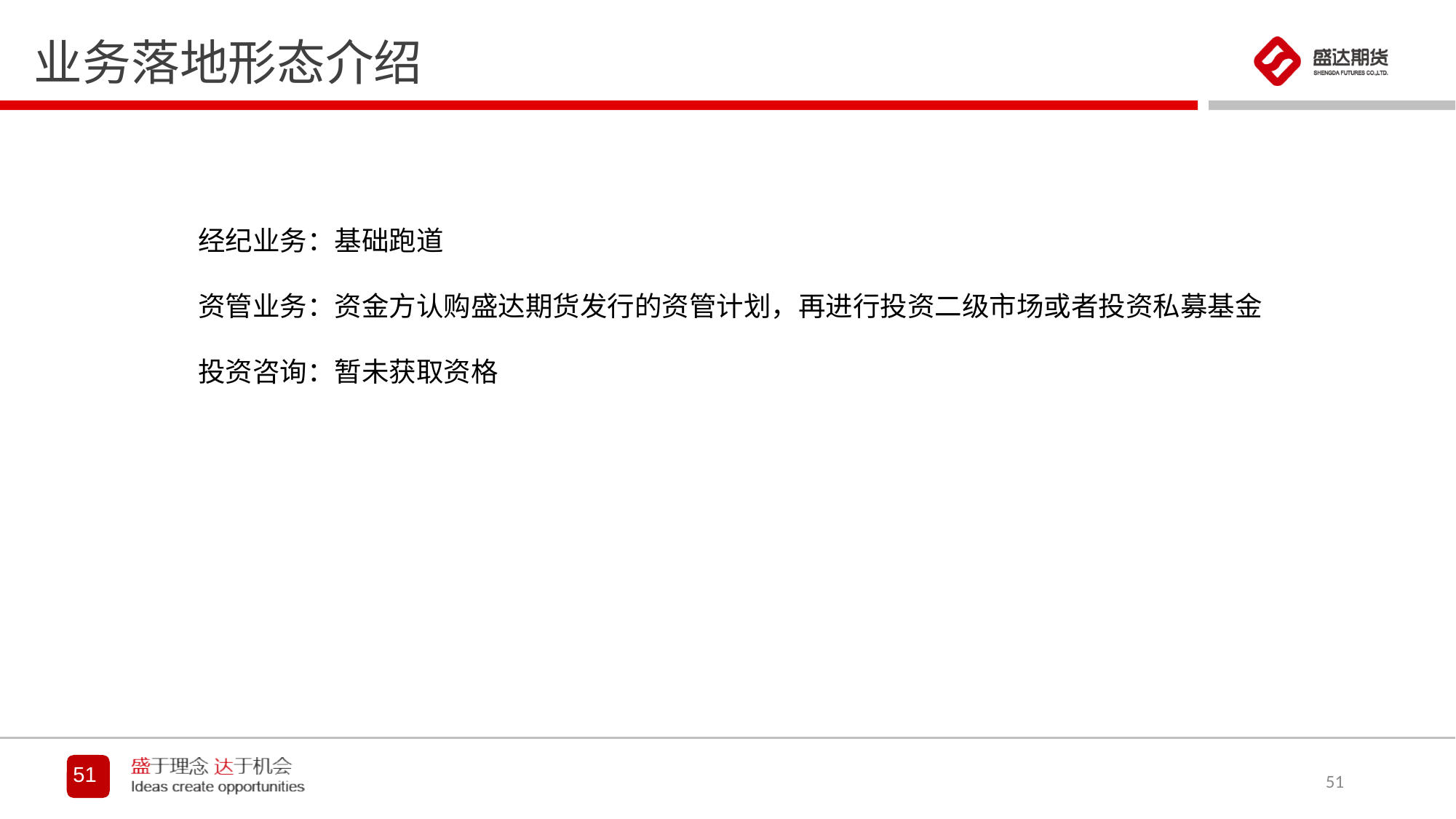

业务落地形态介绍
经纪业务：基础跑道

资管业务：资金方认购盛达期货发行的资管计划，再进行投资二级市场或者投资私募基金

投资咨询：暂未获取资格
51